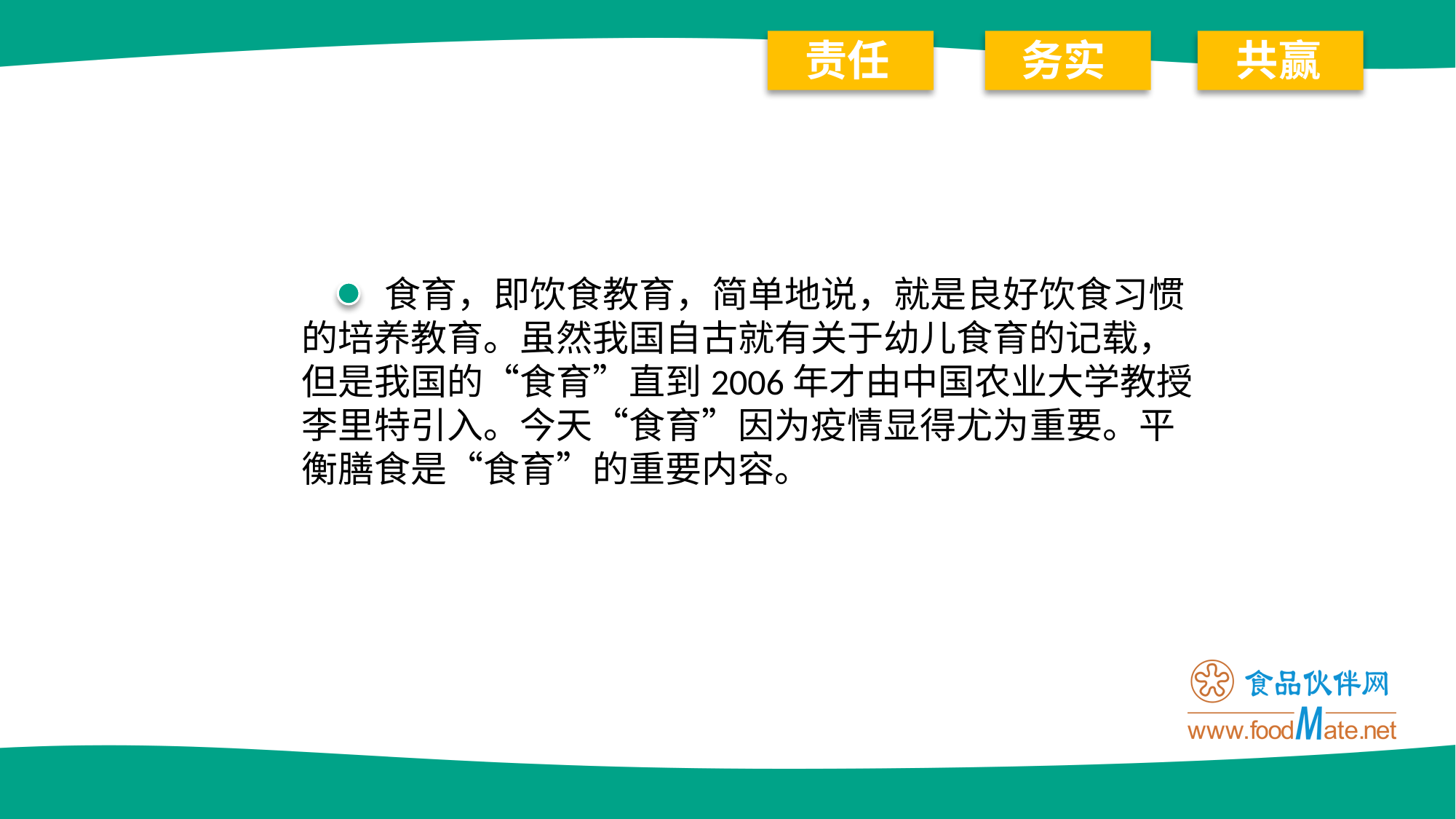

责任
务实
共赢

         食育，即饮食教育，简单地说，就是良好饮食习惯的培养教育。虽然我国自古就有关于幼儿食育的记载，但是我国的“食育”直到2006年才由中国农业大学教授李里特引入。今天“食育”因为疫情显得尤为重要。平衡膳食是“食育”的重要内容。